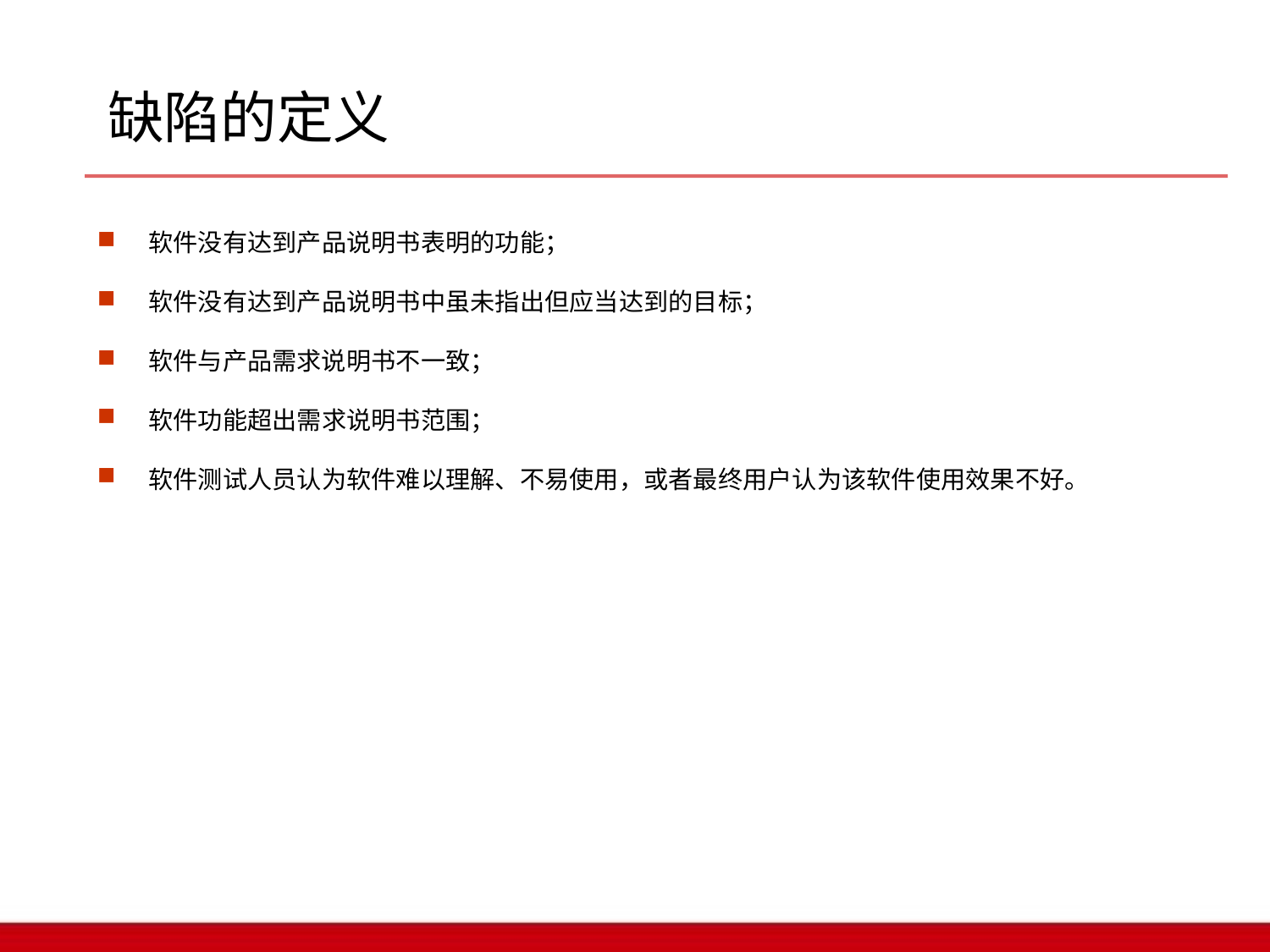

缺陷的定义
 软件没有达到产品说明书表明的功能；
 软件没有达到产品说明书中虽未指出但应当达到的目标；
 软件与产品需求说明书不一致；
 软件功能超出需求说明书范围；
 软件测试人员认为软件难以理解、不易使用，或者最终用户认为该软件使用效果不好。